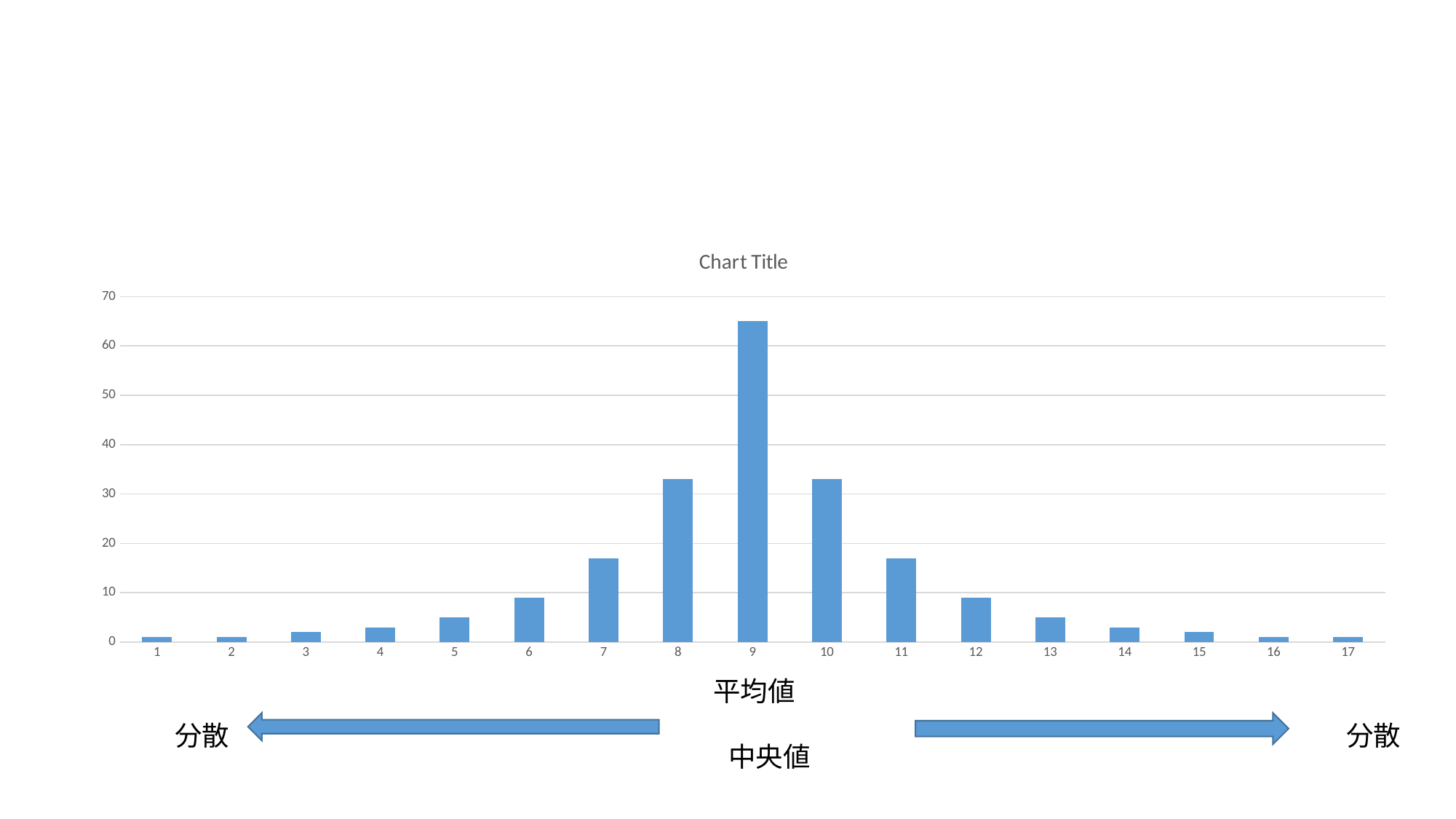

### Chart:

| Category |  |
|---|---|
平均値

分散

分散
中央値